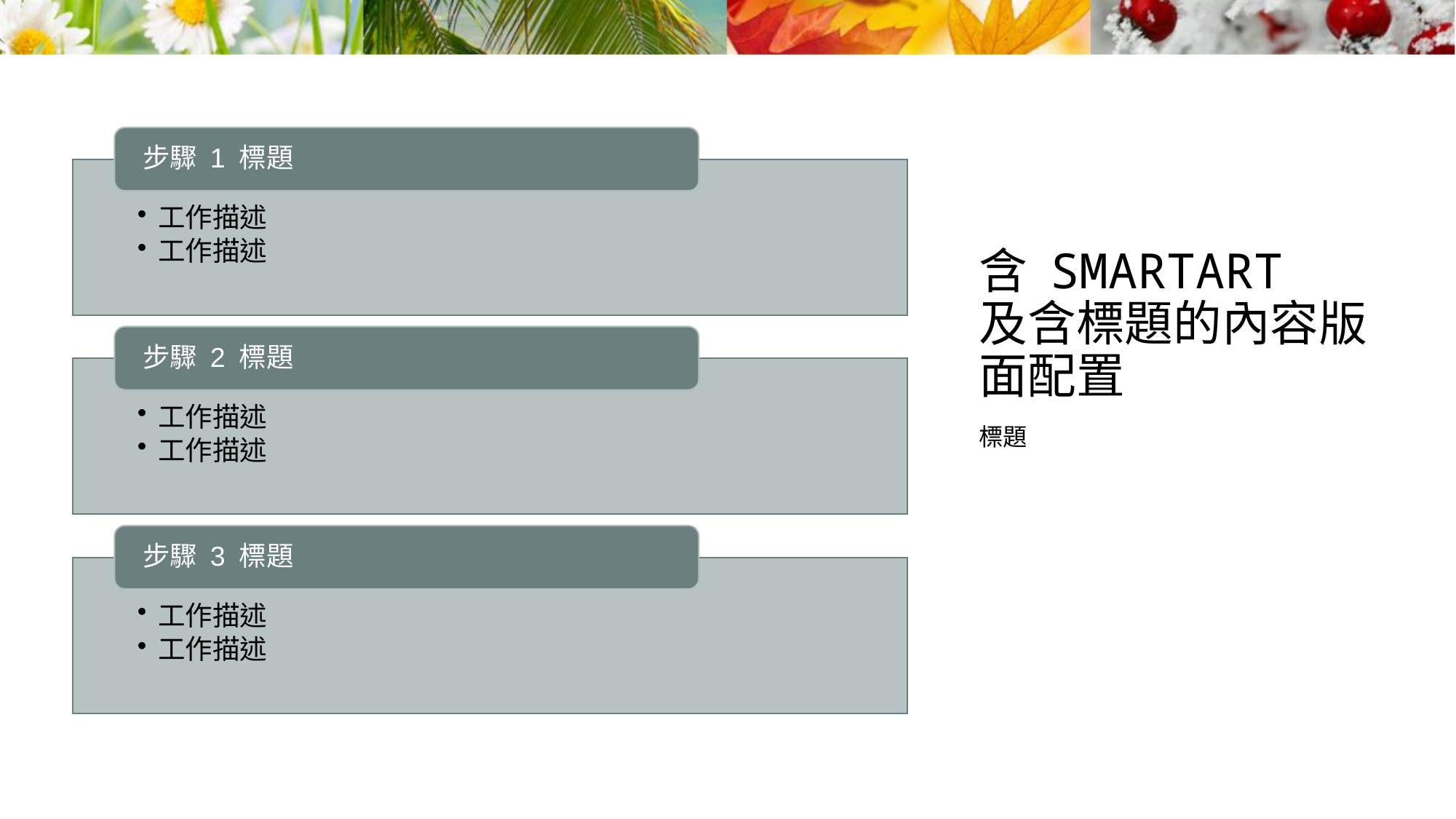

工作描述
工作描述
步驟 1 標題
工作描述
工作描述
步驟 2 標題
工作描述
工作描述
步驟 3 標題
# 含 SmartArt 及含標題的內容版面配置
標題